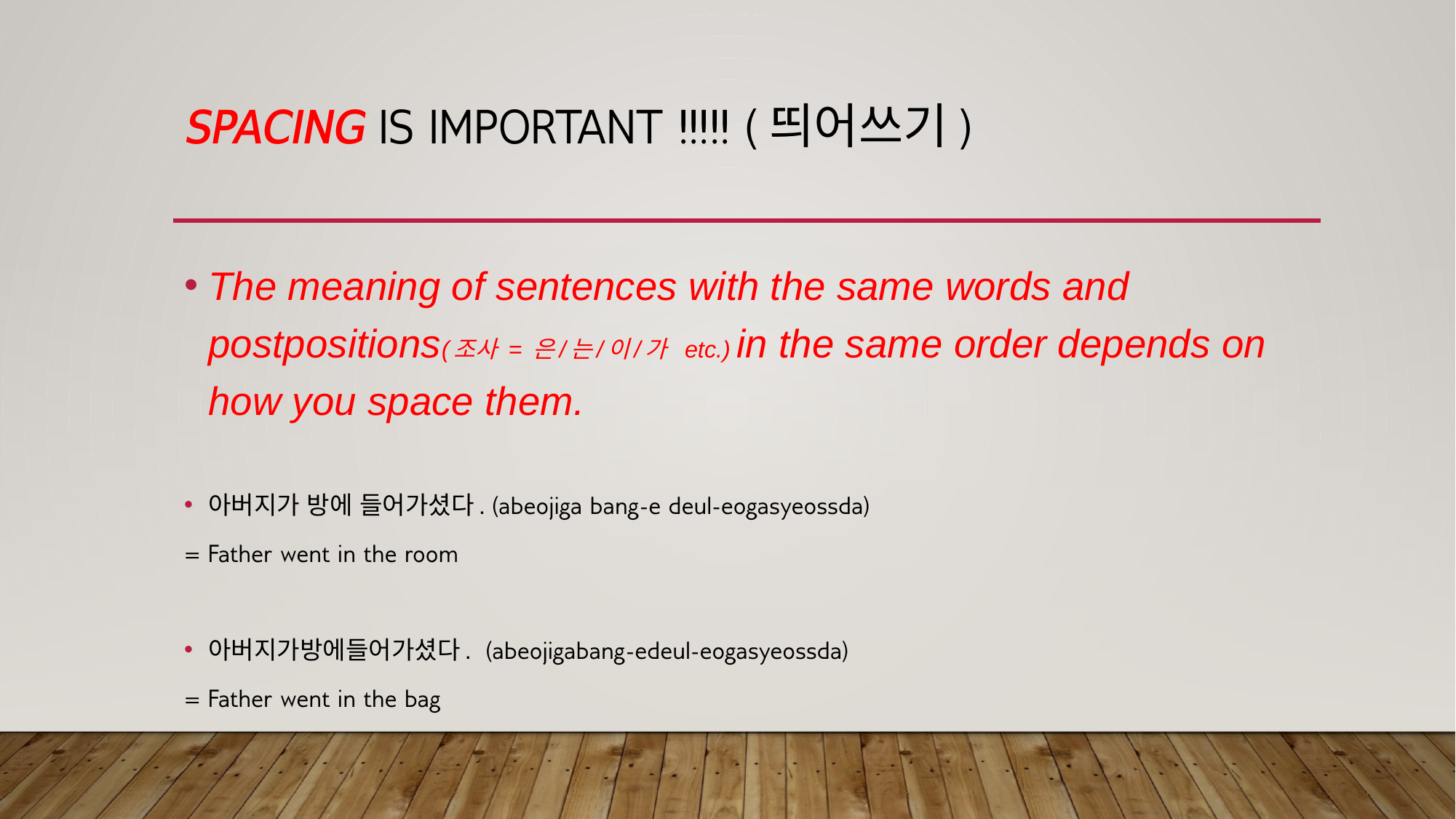

# Spacing is Important !!!!! (띄어쓰기)
The meaning of sentences with the same words and postpositions(조사 = 은/는/이/가  etc.) in the same order depends on how you space them.

아버지가 방에 들어가셨다. (abeojiga bang-e deul-eogasyeossda)
= Father went in the room

아버지가방에들어가셨다.  (abeojigabang-edeul-eogasyeossda)
= Father went in the bag